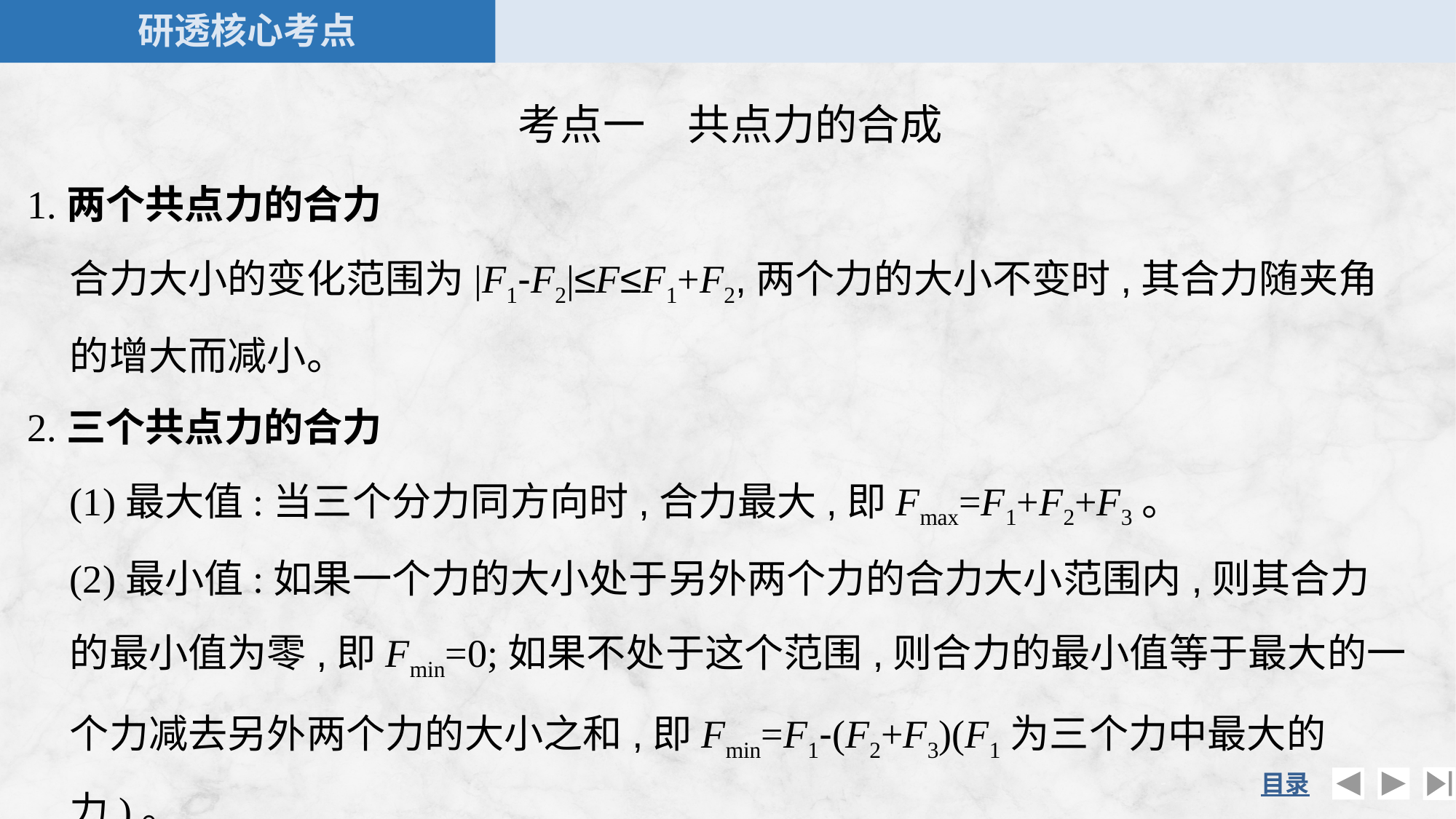

考点一　共点力的合成
1.两个共点力的合力
	合力大小的变化范围为|F1-F2|≤F≤F1+F2,两个力的大小不变时,其合力随夹角的增大而减小。
2.三个共点力的合力
	(1)最大值:当三个分力同方向时,合力最大,即Fmax=F1+F2+F3。
	(2)最小值:如果一个力的大小处于另外两个力的合力大小范围内,则其合力的最小值为零,即Fmin=0;如果不处于这个范围,则合力的最小值等于最大的一个力减去另外两个力的大小之和,即Fmin=F1-(F2+F3)(F1为三个力中最大的力)。